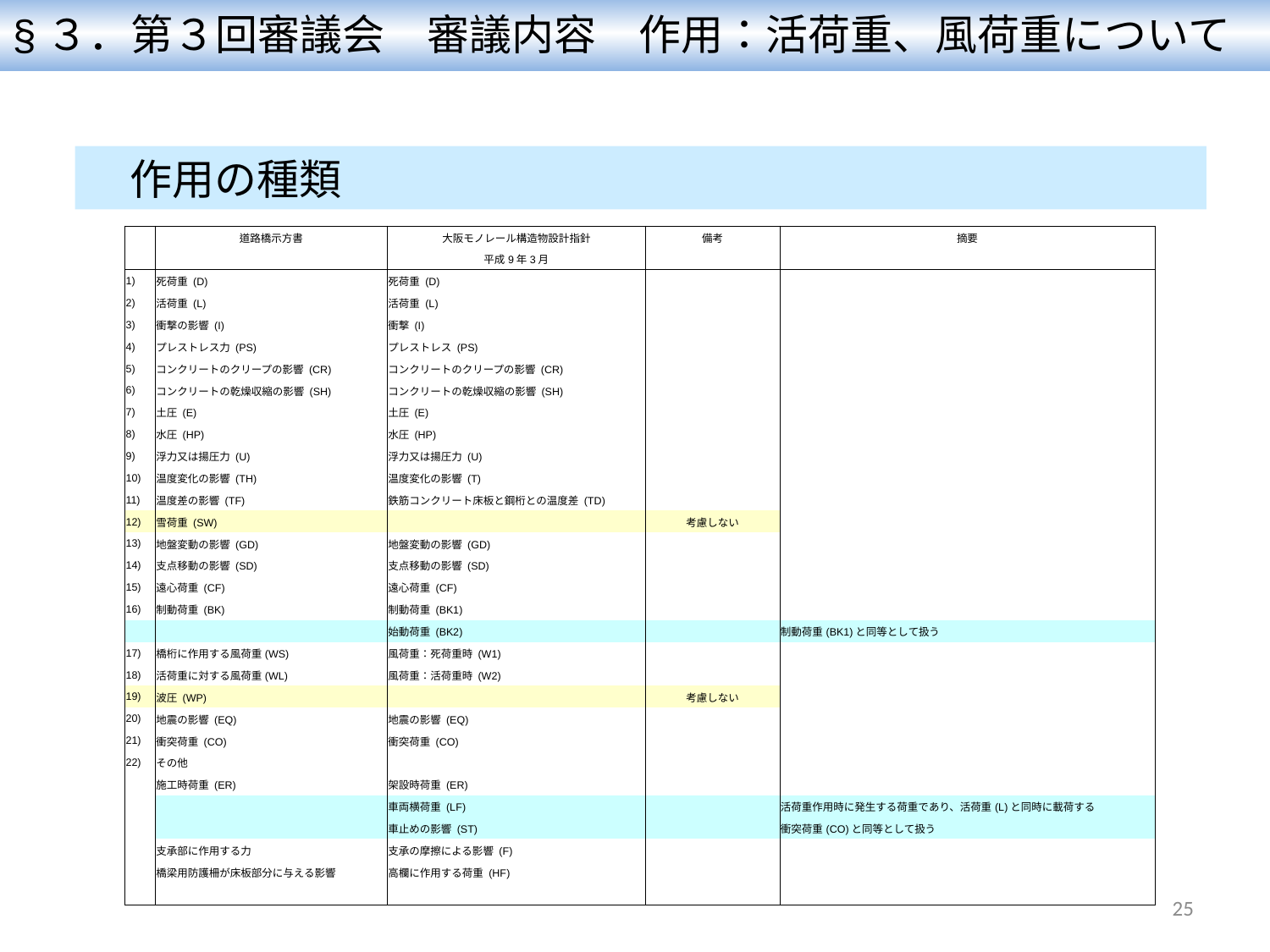

§３．第３回審議会　審議内容　作用：活荷重、風荷重について
　作用の種類
|  | 道路橋示方書 | 大阪モノレール構造物設計指針 | 備考 | 摘要 |
| --- | --- | --- | --- | --- |
|  |  | 平成9年3月 |  |  |
| 1) | 死荷重 (D) | 死荷重 (D) |  |  |
| 2) | 活荷重 (L) | 活荷重 (L) |  |  |
| 3) | 衝撃の影響 (I) | 衝撃 (I) |  |  |
| 4) | プレストレス力 (PS) | プレストレス (PS) |  |  |
| 5) | コンクリートのクリープの影響 (CR) | コンクリートのクリープの影響 (CR) |  |  |
| 6) | コンクリートの乾燥収縮の影響 (SH) | コンクリートの乾燥収縮の影響 (SH) |  |  |
| 7) | 土圧 (E) | 土圧 (E) |  |  |
| 8) | 水圧 (HP) | 水圧 (HP) |  |  |
| 9) | 浮力又は揚圧力 (U) | 浮力又は揚圧力 (U) |  |  |
| 10) | 温度変化の影響 (TH) | 温度変化の影響 (T) |  |  |
| 11) | 温度差の影響 (TF) | 鉄筋コンクリート床板と鋼桁との温度差 (TD) |  |  |
| 12) | 雪荷重 (SW) |  | 考慮しない |  |
| 13) | 地盤変動の影響 (GD) | 地盤変動の影響 (GD) |  |  |
| 14) | 支点移動の影響 (SD) | 支点移動の影響 (SD) |  |  |
| 15) | 遠心荷重 (CF) | 遠心荷重 (CF) |  |  |
| 16) | 制動荷重 (BK) | 制動荷重 (BK1) |  |  |
|  |  | 始動荷重 (BK2) |  | 制動荷重(BK1)と同等として扱う |
| 17) | 橋桁に作用する風荷重(WS) | 風荷重：死荷重時 (W1) |  |  |
| 18) | 活荷重に対する風荷重(WL) | 風荷重：活荷重時 (W2) |  |  |
| 19) | 波圧 (WP) |  | 考慮しない |  |
| 20) | 地震の影響 (EQ) | 地震の影響 (EQ) |  |  |
| 21) | 衝突荷重 (CO) | 衝突荷重 (CO) |  |  |
| 22) | その他 |  |  |  |
|  | 施工時荷重 (ER) | 架設時荷重 (ER) |  |  |
|  |  | 車両横荷重 (LF) |  | 活荷重作用時に発生する荷重であり、活荷重(L)と同時に載荷する |
|  |  | 車止めの影響 (ST) |  | 衝突荷重(CO)と同等として扱う |
|  | 支承部に作用する力 | 支承の摩擦による影響 (F) |  |  |
|  | 橋梁用防護柵が床板部分に与える影響 | 高欄に作用する荷重 (HF) |  |  |
|  |  |  |  |  |
25